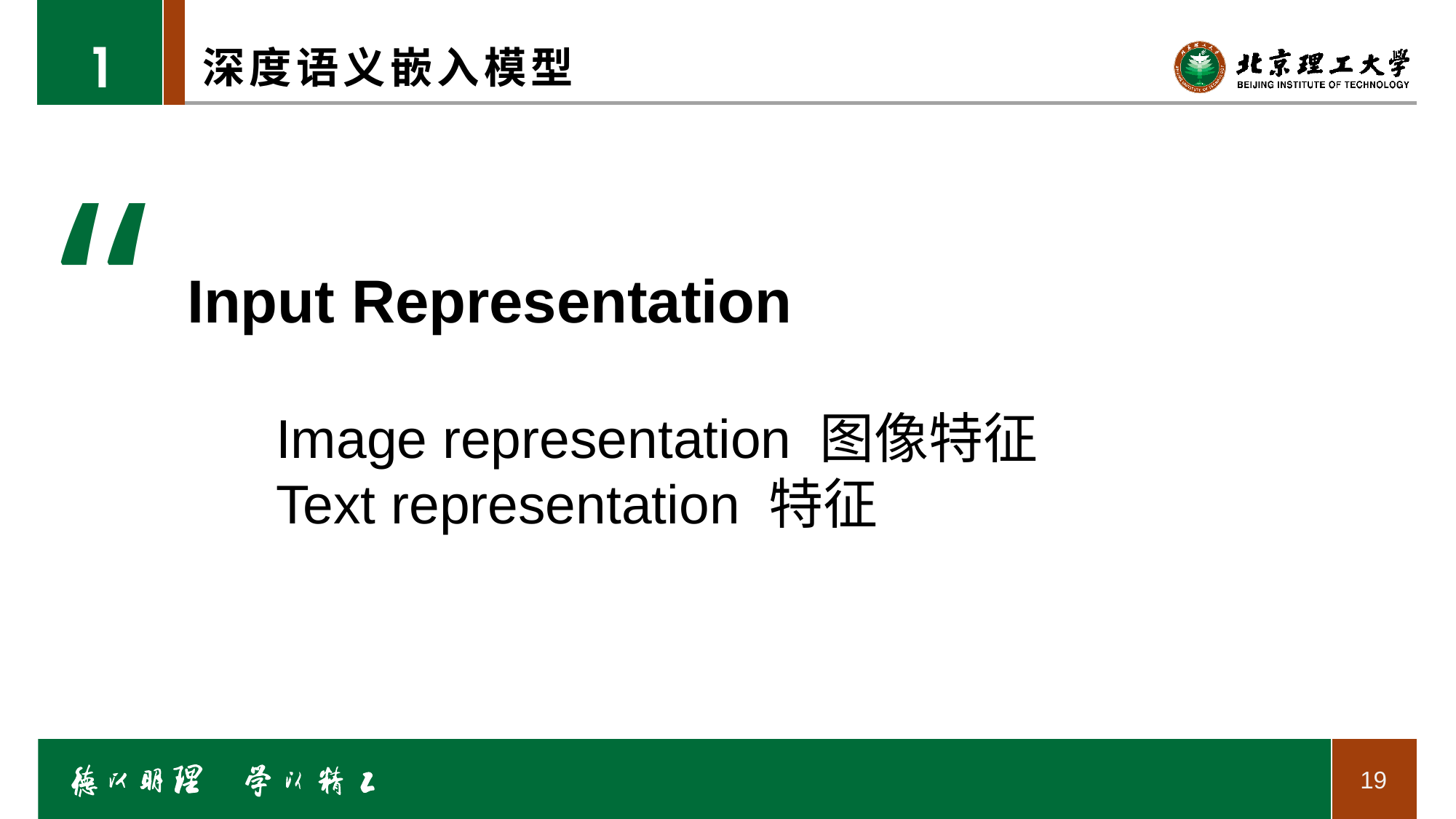

1
# 深度语义嵌入模型
“

Input Representation
Image representation 图像特征
Text representation 特征